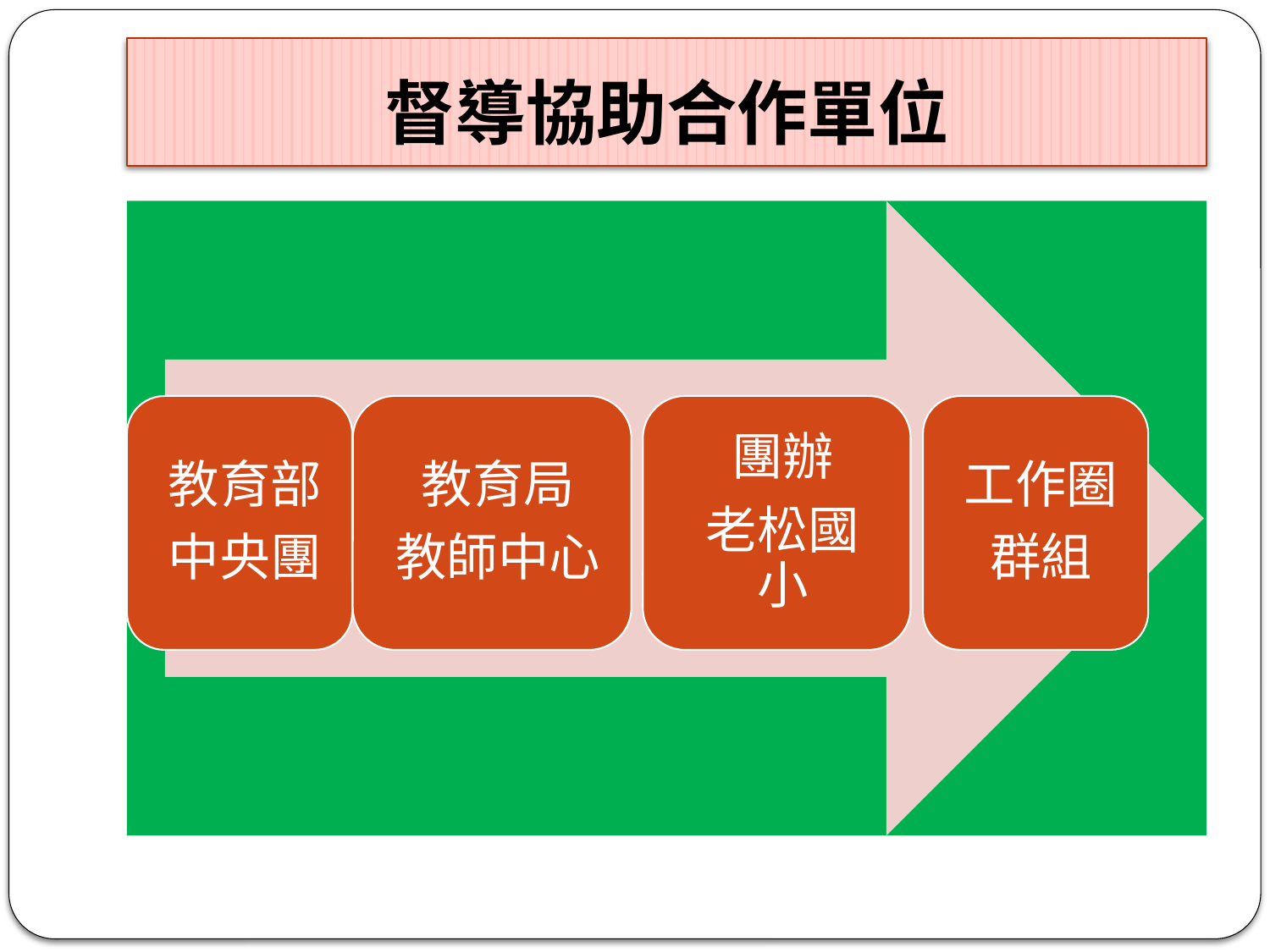

# 督導協助合作單位
教育部
中央團
團辦
老松國小
工作圈
群組
教育局
教師中心